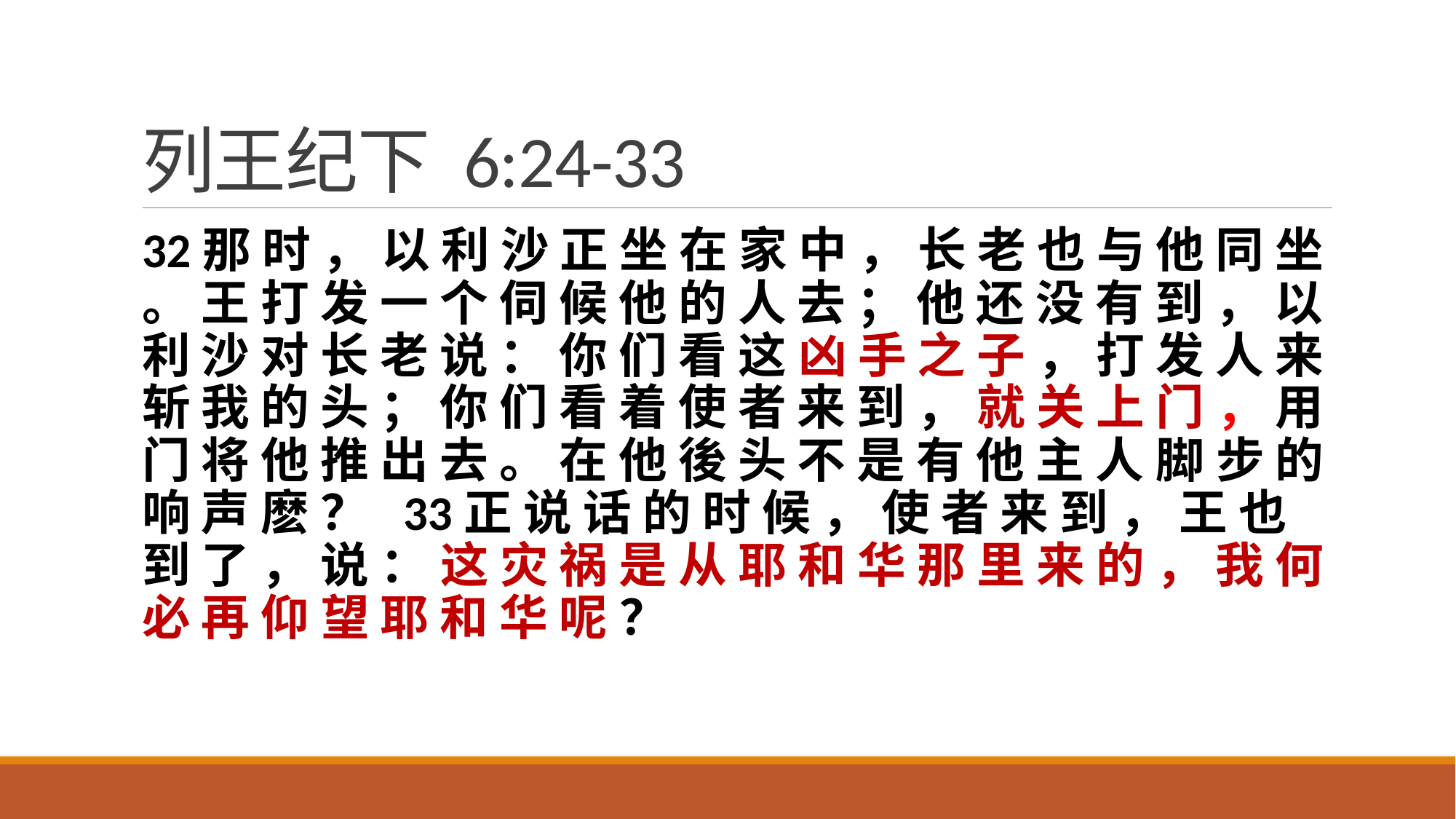

# 列王纪下 6:24-33
32那 时 ， 以 利 沙 正 坐 在 家 中 ， 长 老 也 与 他 同 坐 。 王 打 发 一 个 伺 候 他 的 人 去 ； 他 还 没 有 到 ， 以 利 沙 对 长 老 说 ： 你 们 看 这 凶 手 之 子 ， 打 发 人 来 斩 我 的 头 ； 你 们 看 着 使 者 来 到 ， 就 关 上 门 ， 用 门 将 他 推 出 去 。 在 他 後 头 不 是 有 他 主 人 脚 步 的 响 声 麽 ？  33正 说 话 的 时 候 ， 使 者 来 到 ， 王 也 到 了 ， 说 ： 这 灾 祸 是 从 耶 和 华 那 里 来 的 ， 我 何 必 再 仰 望 耶 和 华 呢 ？